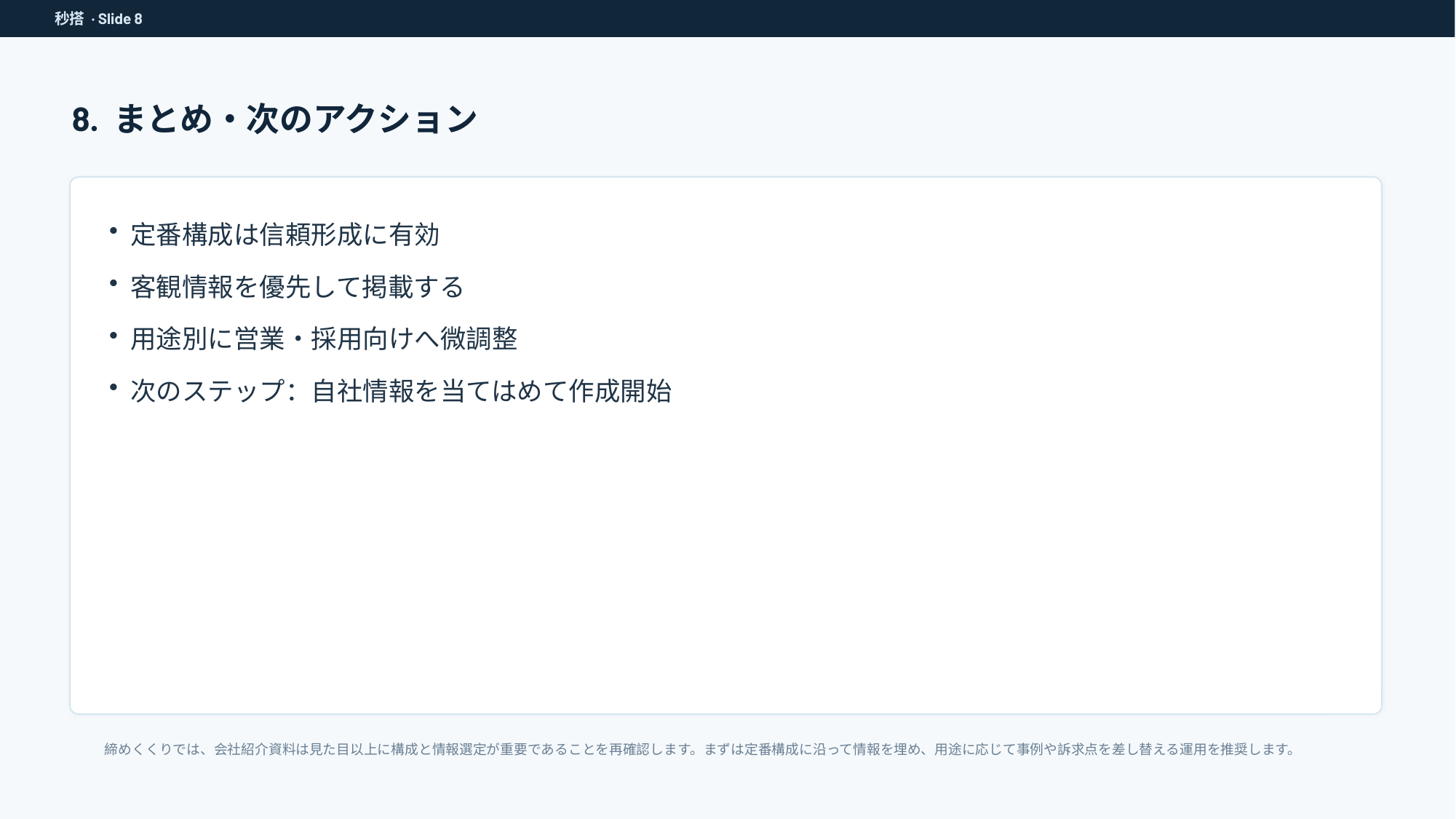

秒搭 · Slide 8
8. まとめ・次のアクション

定番構成は信頼形成に有効
客観情報を優先して掲載する
用途別に営業・採用向けへ微調整
次のステップ：自社情報を当てはめて作成開始
締めくくりでは、会社紹介資料は見た目以上に構成と情報選定が重要であることを再確認します。まずは定番構成に沿って情報を埋め、用途に応じて事例や訴求点を差し替える運用を推奨します。